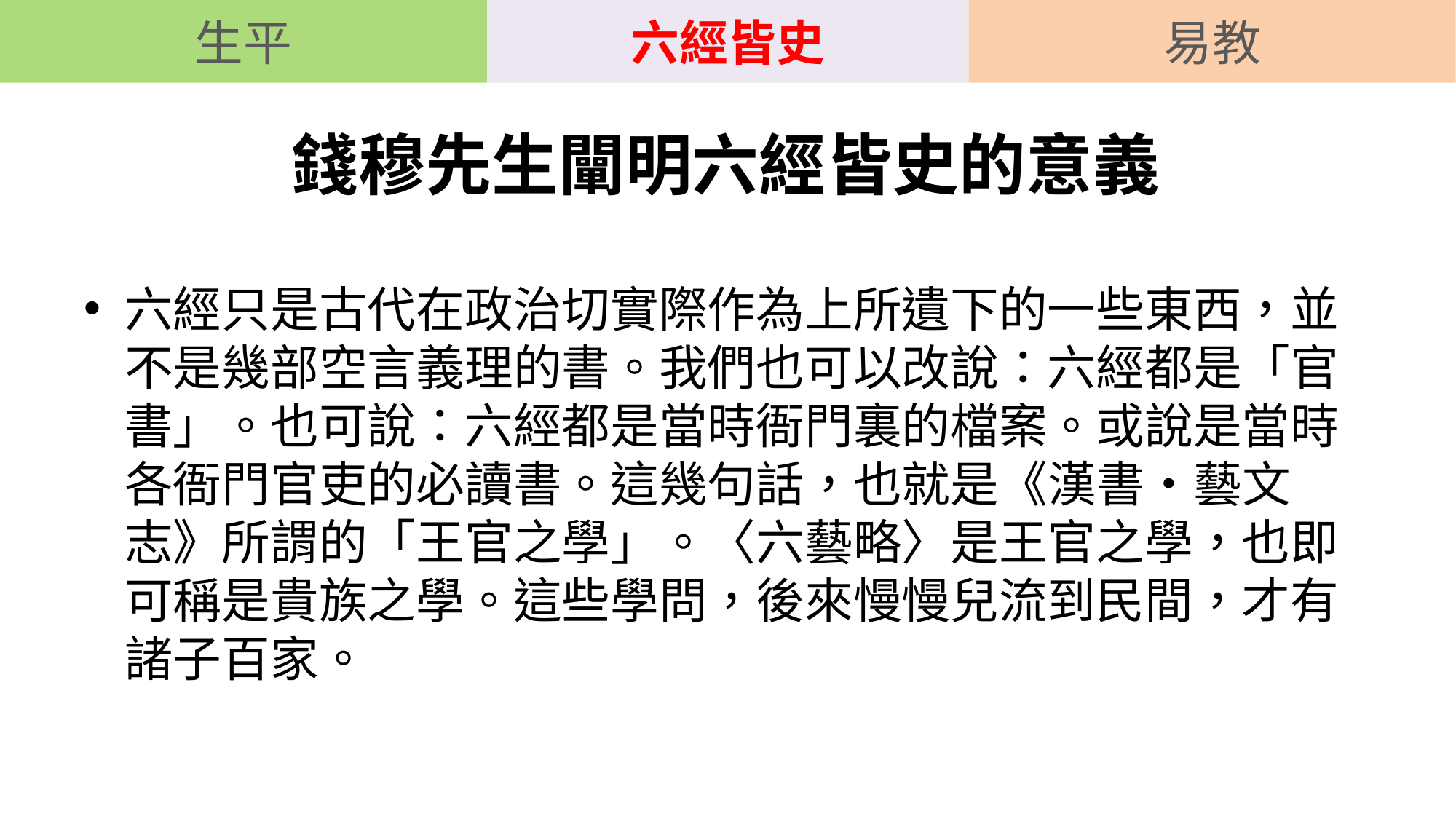

生平
六經皆史
易教
# 錢穆先生闡明六經皆史的意義
六經只是古代在政治切實際作為上所遺下的一些東西，並不是幾部空言義理的書。我們也可以改說：六經都是「官書」。也可說：六經都是當時衙門裏的檔案。或說是當時各衙門官吏的必讀書。這幾句話，也就是《漢書•藝文志》所謂的「王官之學」。〈六藝略〉是王官之學，也即可稱是貴族之學。這些學問，後來慢慢兒流到民間，才有諸子百家。